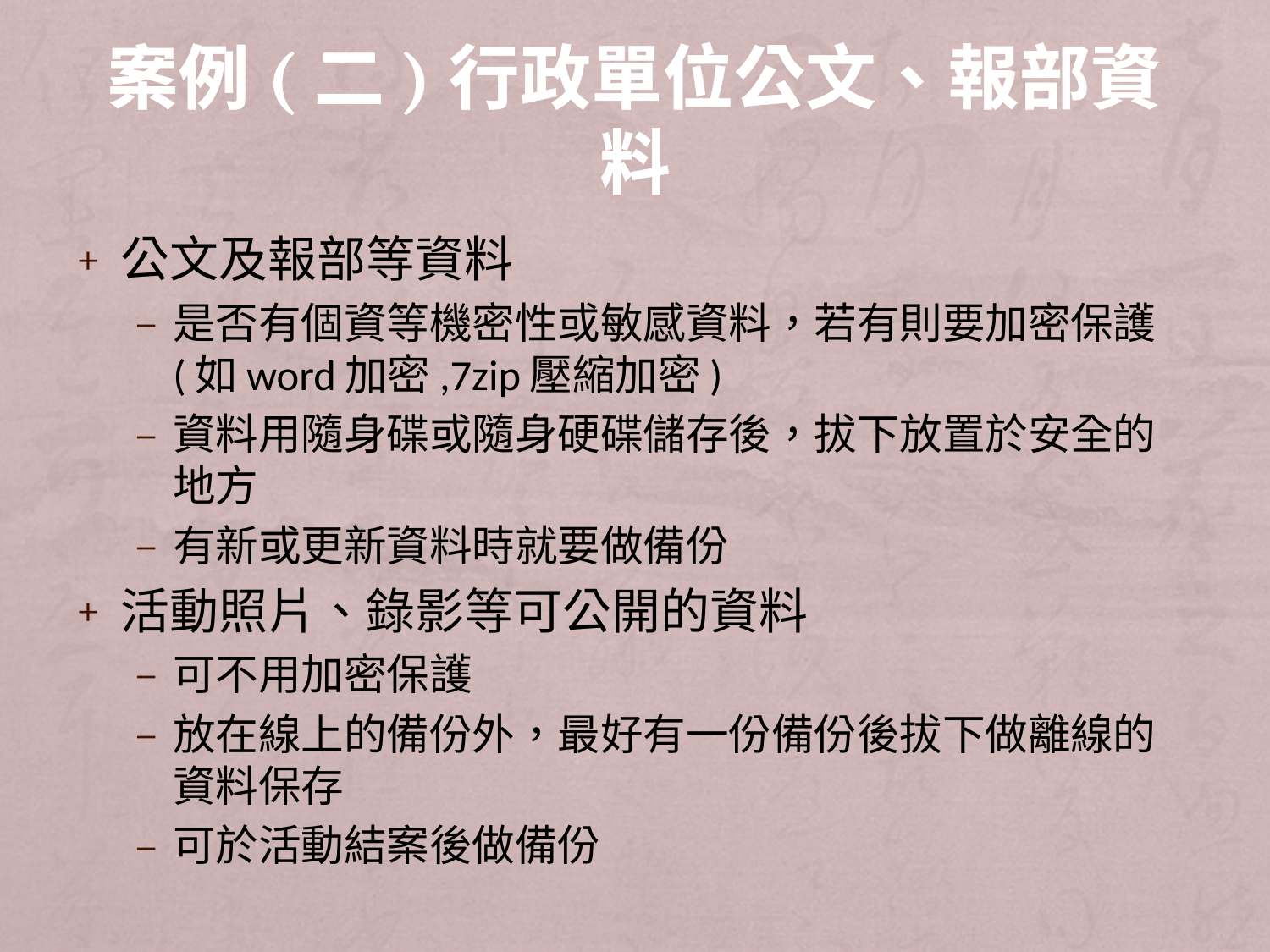

# 案例(二)行政單位公文、報部資料
公文及報部等資料
是否有個資等機密性或敏感資料，若有則要加密保護(如word加密,7zip壓縮加密)
資料用隨身碟或隨身硬碟儲存後，拔下放置於安全的地方
有新或更新資料時就要做備份
活動照片、錄影等可公開的資料
可不用加密保護
放在線上的備份外，最好有一份備份後拔下做離線的資料保存
可於活動結案後做備份